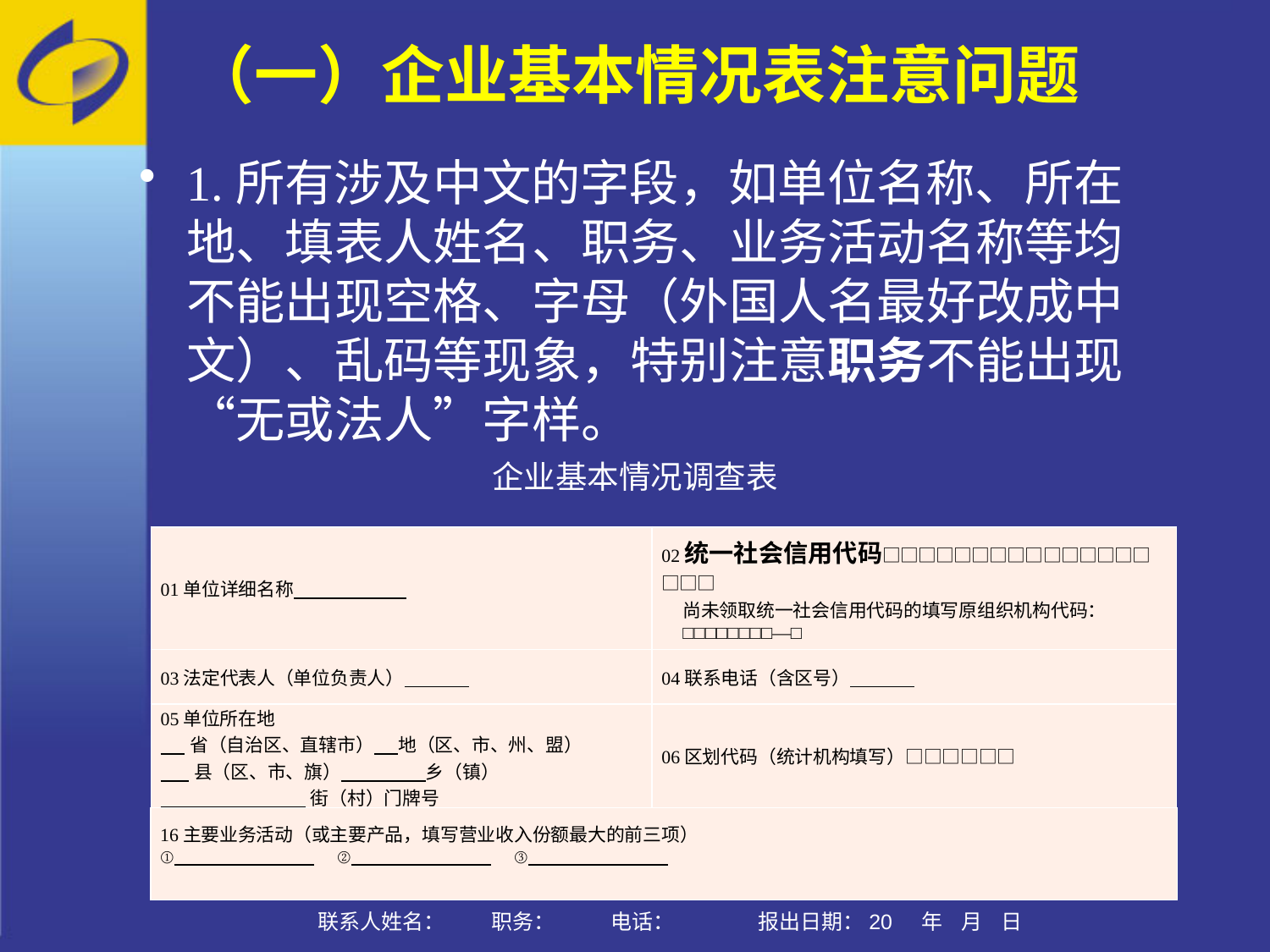

# （一）企业基本情况表注意问题
1.所有涉及中文的字段，如单位名称、所在地、填表人姓名、职务、业务活动名称等均不能出现空格、字母（外国人名最好改成中文）、乱码等现象，特别注意职务不能出现“无或法人”字样。
企业基本情况调查表
| 01单位详细名称 | 02统一社会信用代码□□□□□□□□□□□□□□□□□□ 尚未领取统一社会信用代码的填写原组织机构代码： □□□□□□□□—□ |
| --- | --- |
| 03法定代表人（单位负责人） | 04联系电话（含区号） |
| 05单位所在地 省（自治区、直辖市） 地（区、市、州、盟） 县（区、市、旗） 乡（镇） 街（村）门牌号 | 06区划代码（统计机构填写）□□□□□□ |
| 16主要业务活动（或主要产品，填写营业收入份额最大的前三项） ① ② ③ |
| --- |
联系人姓名：          职务：            电话：                  报出日期：20    年    月    日